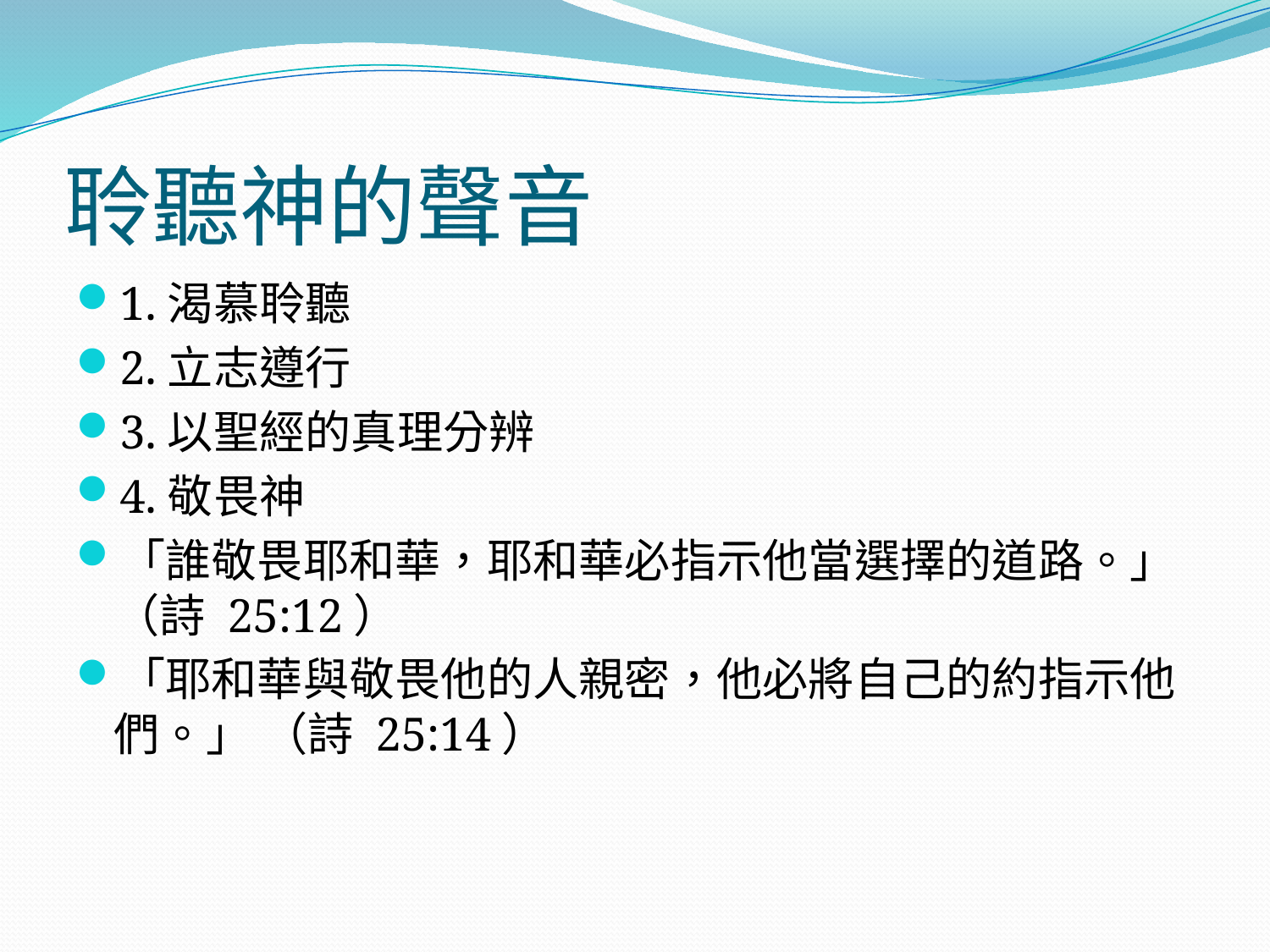

# 聆聽神的聲音
1.渴慕聆聽
2.立志遵行
3.以聖經的真理分辨
4.敬畏神
「誰敬畏耶和華，耶和華必指示他當選擇的道路。」  （詩 25:12）
「耶和華與敬畏他的人親密，他必將自己的約指示他們。」 （詩 25:14）